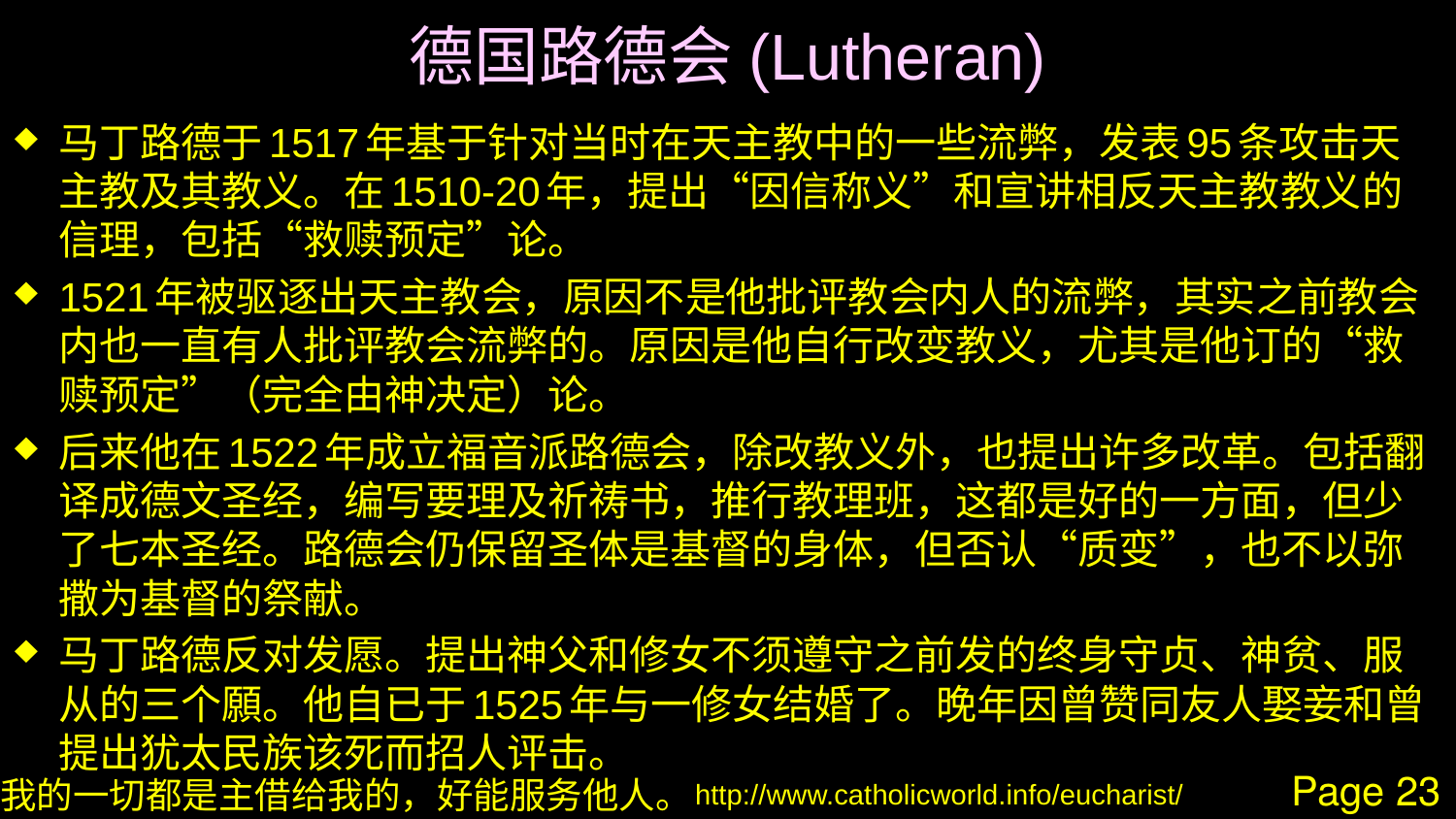

# 德国路德会(Lutheran)
马丁路德于1517年基于针对当时在天主教中的一些流弊，发表95条攻击天主教及其教义。在1510-20年，提出“因信称义”和宣讲相反天主教教义的信理，包括“救赎预定”论。
1521年被驱逐出天主教会，原因不是他批评教会内人的流弊，其实之前教会内也一直有人批评教会流弊的。原因是他自行改变教义，尤其是他订的“救赎预定”（完全由神决定）论。
后来他在1522年成立福音派路德会，除改教义外，也提出许多改革。包括翻译成德文圣经，编写要理及祈祷书，推行教理班，这都是好的一方面，但少了七本圣经。路德会仍保留圣体是基督的身体，但否认“质变”，也不以弥撒为基督的祭献。
马丁路德反对发愿。提出神父和修女不须遵守之前发的终身守贞、神贫、服从的三个願。他自已于1525年与一修女结婚了。晚年因曾赞同友人娶妾和曾提出犹太民族该死而招人评击。